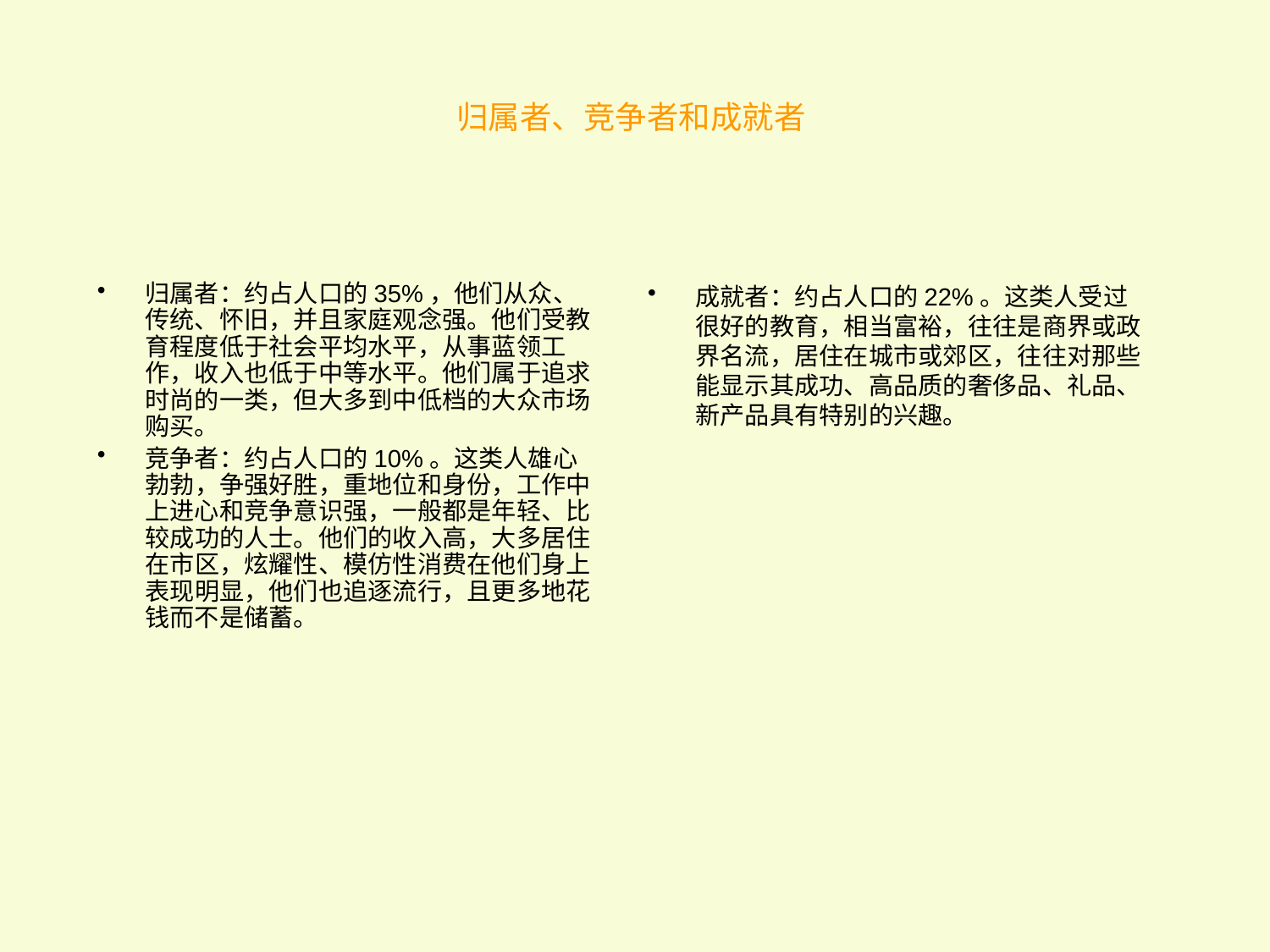

# 归属者、竞争者和成就者
归属者：约占人口的35%，他们从众、传统、怀旧，并且家庭观念强。他们受教育程度低于社会平均水平，从事蓝领工作，收入也低于中等水平。他们属于追求时尚的一类，但大多到中低档的大众市场购买。
竞争者：约占人口的10%。这类人雄心勃勃，争强好胜，重地位和身份，工作中上进心和竞争意识强，一般都是年轻、比较成功的人士。他们的收入高，大多居住在市区，炫耀性、模仿性消费在他们身上表现明显，他们也追逐流行，且更多地花钱而不是储蓄。
成就者：约占人口的22%。这类人受过很好的教育，相当富裕，往往是商界或政界名流，居住在城市或郊区，往往对那些能显示其成功、高品质的奢侈品、礼品、新产品具有特别的兴趣。